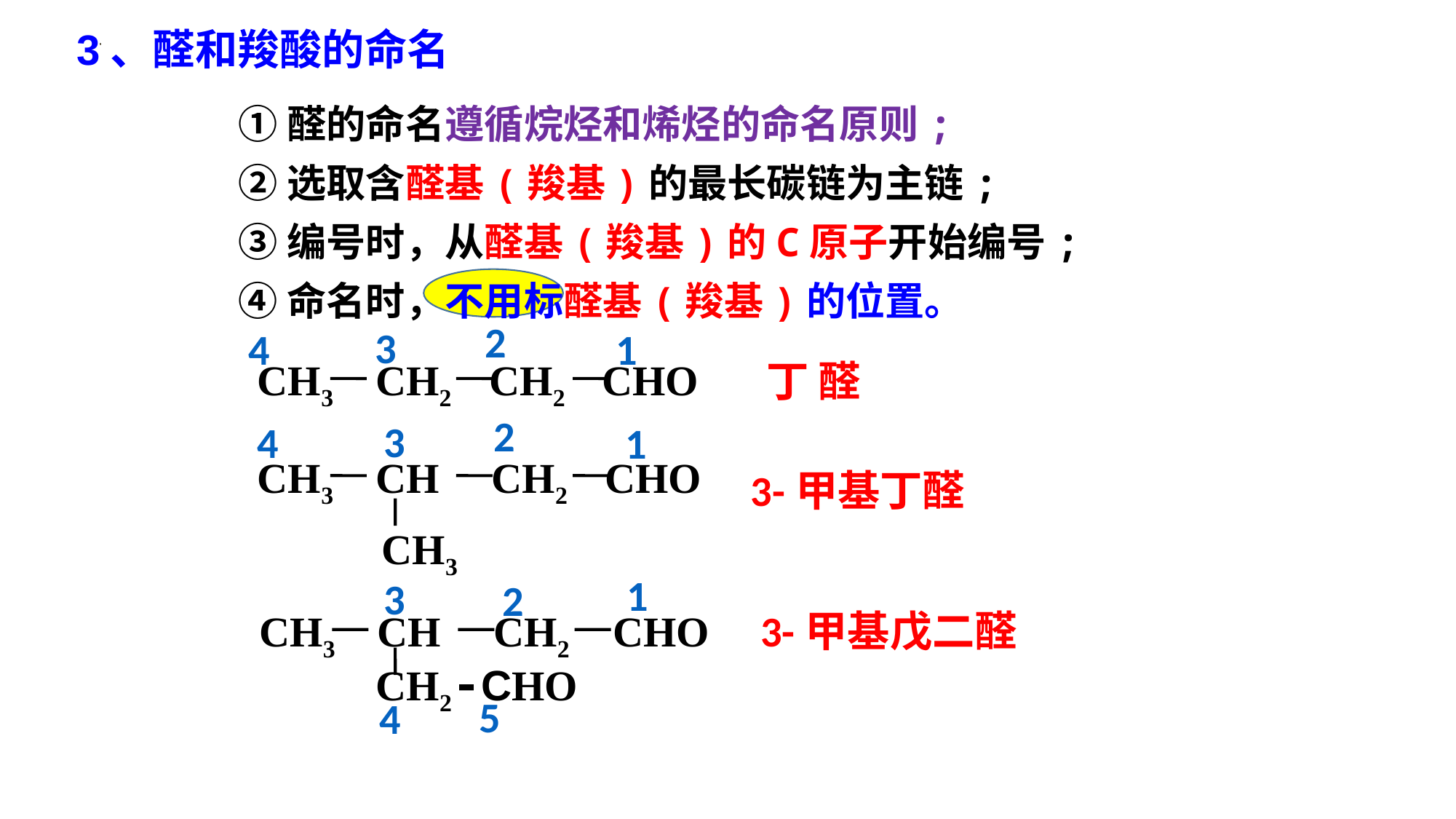

3、醛和羧酸的命名
①醛的命名遵循烷烃和烯烃的命名原则;
②选取含醛基(羧基)的最长碳链为主链;
③编号时，从醛基(羧基)的C原子开始编号;
④命名时，不用标醛基(羧基)的位置。

2
 3
4
1
CH3    CH2    CH2      CHO

丁 醛
2
 3
4
1
CH3    CH     CH2      CHO

CH3
3-甲基丁醛
1
 3
2
4
5
3-甲基戊二醛
CH3    CH     CH2       CHO

CH2-CHO